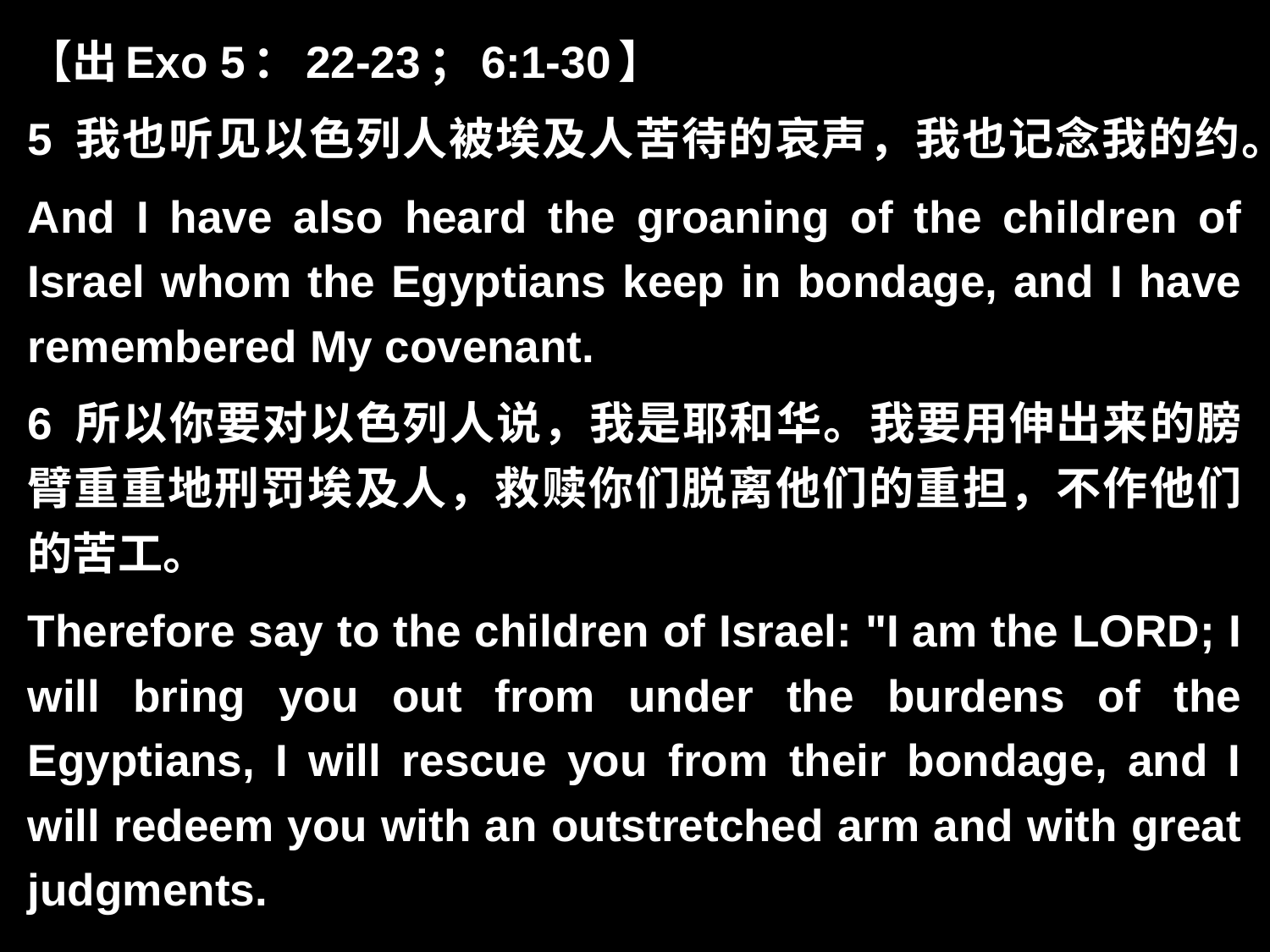

【出Exo 5：22-23；6:1-30】
5 我也听见以色列人被埃及人苦待的哀声，我也记念我的约。
And I have also heard the groaning of the children of Israel whom the Egyptians keep in bondage, and I have remembered My covenant.
6 所以你要对以色列人说，我是耶和华。我要用伸出来的膀臂重重地刑罚埃及人，救赎你们脱离他们的重担，不作他们的苦工。
Therefore say to the children of Israel: "I am the LORD; I will bring you out from under the burdens of the Egyptians, I will rescue you from their bondage, and I will redeem you with an outstretched arm and with great judgments.